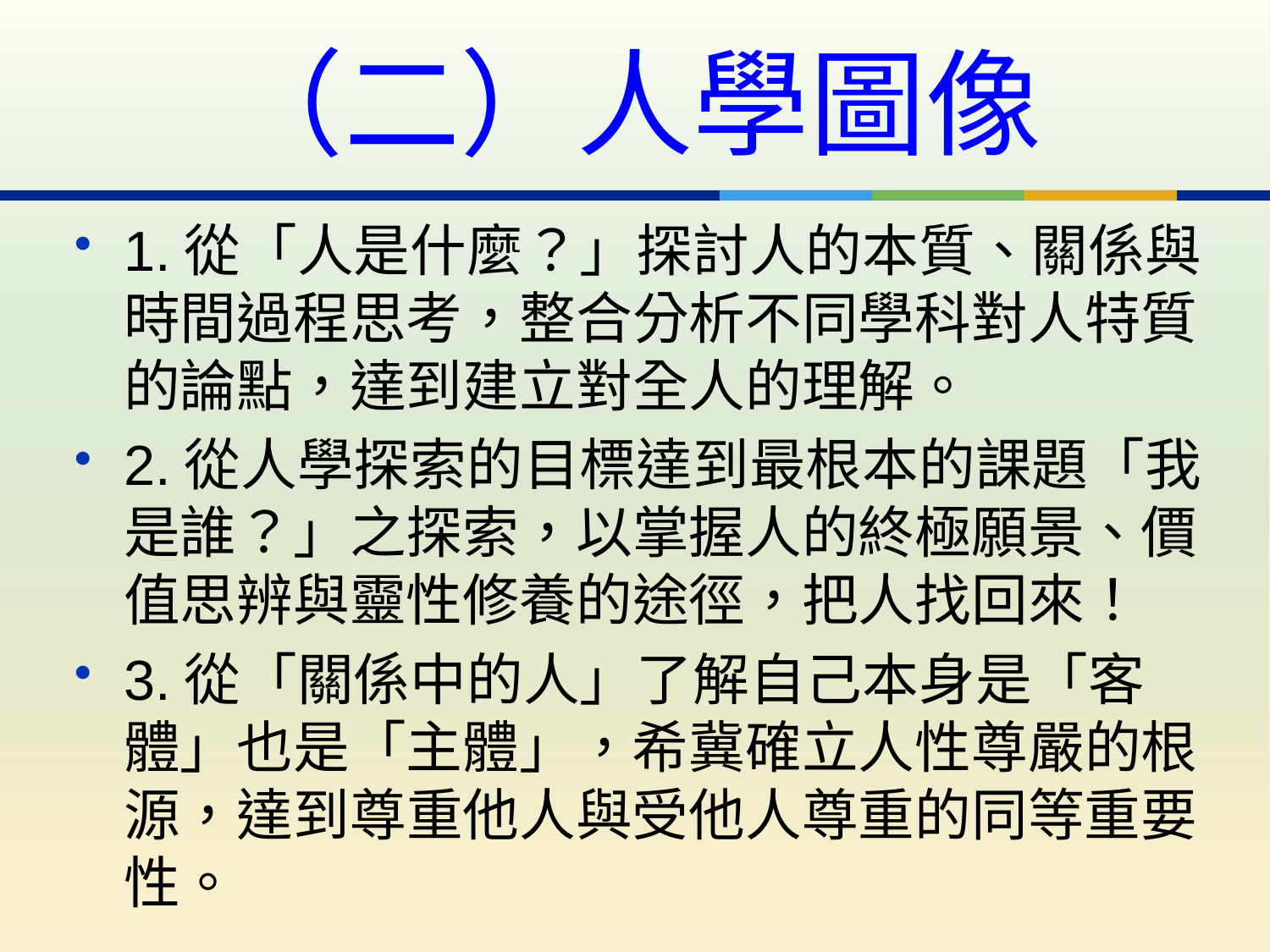

# （二）人學圖像
1.從「人是什麼？」探討人的本質、關係與時間過程思考，整合分析不同學科對人特質的論點，達到建立對全人的理解。
2.從人學探索的目標達到最根本的課題「我是誰？」之探索，以掌握人的終極願景、價值思辨與靈性修養的途徑，把人找回來！
3.從「關係中的人」了解自己本身是「客體」也是「主體」，希冀確立人性尊嚴的根源，達到尊重他人與受他人尊重的同等重要性。